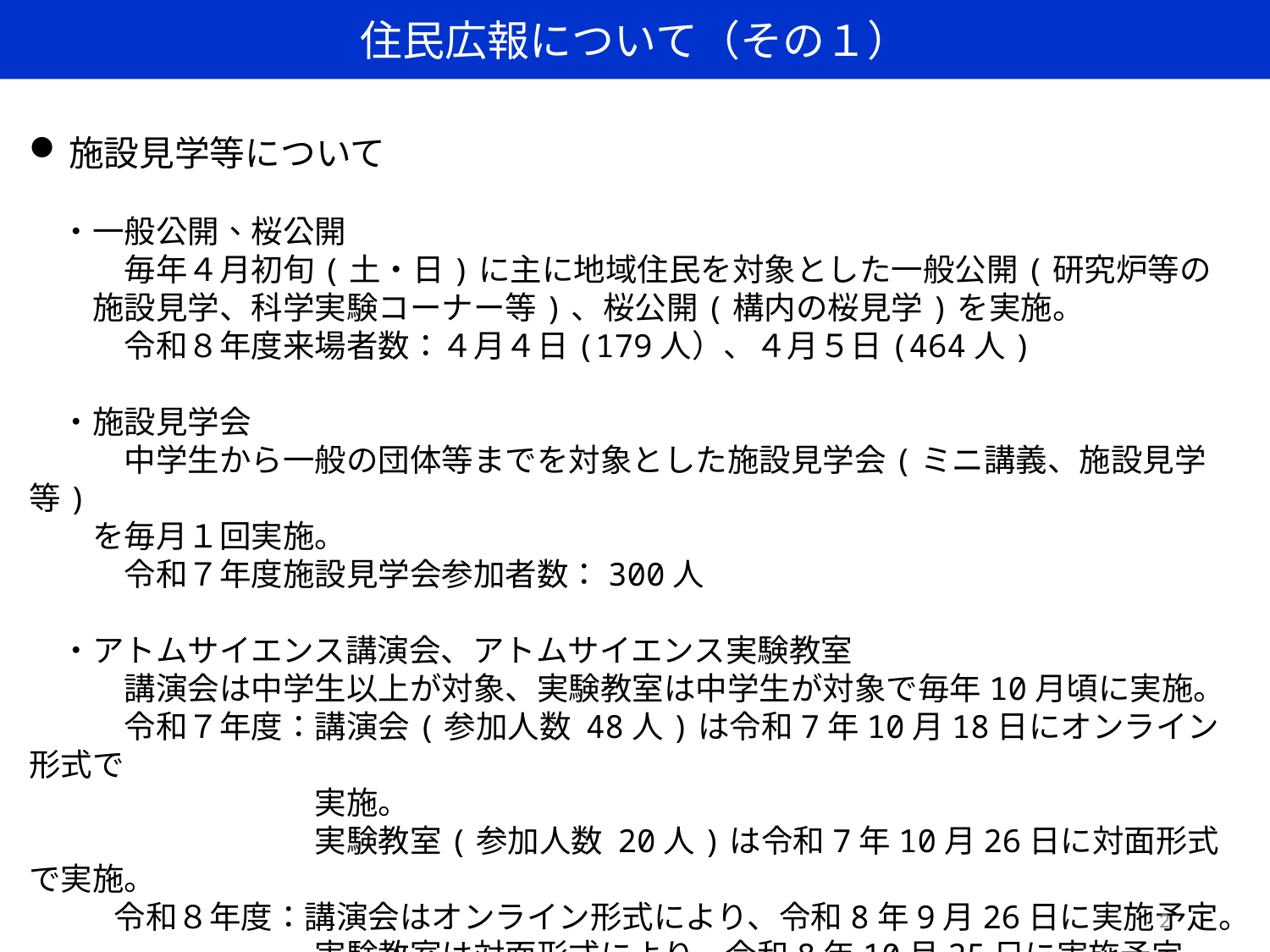

住民広報について（その１）
施設見学等について

　・一般公開、桜公開
　　　毎年４月初旬(土・日)に主に地域住民を対象とした一般公開(研究炉等の
　　施設見学、科学実験コーナー等)、桜公開(構内の桜見学)を実施。
　　　令和８年度来場者数：４月４日(179人）、４月５日(464人)

　・施設見学会
　　　中学生から一般の団体等までを対象とした施設見学会(ミニ講義、施設見学等)
　　を毎月１回実施。
　　　令和７年度施設見学会参加者数：300人

　・アトムサイエンス講演会、アトムサイエンス実験教室
　　　講演会は中学生以上が対象、実験教室は中学生が対象で毎年10月頃に実施。
　　　令和７年度：講演会(参加人数 48人)は令和7年10月18日にオンライン形式で
　　　　　　　　　実施。
　　　　　　　　　実験教室(参加人数 20人)は令和7年10月26日に対面形式で実施。
 　　 令和８年度：講演会はオンライン形式により、令和8年9月26日に実施予定。
　　　　　　　　　実験教室は対面形式により、令和8年10月25日に実施予定。
2